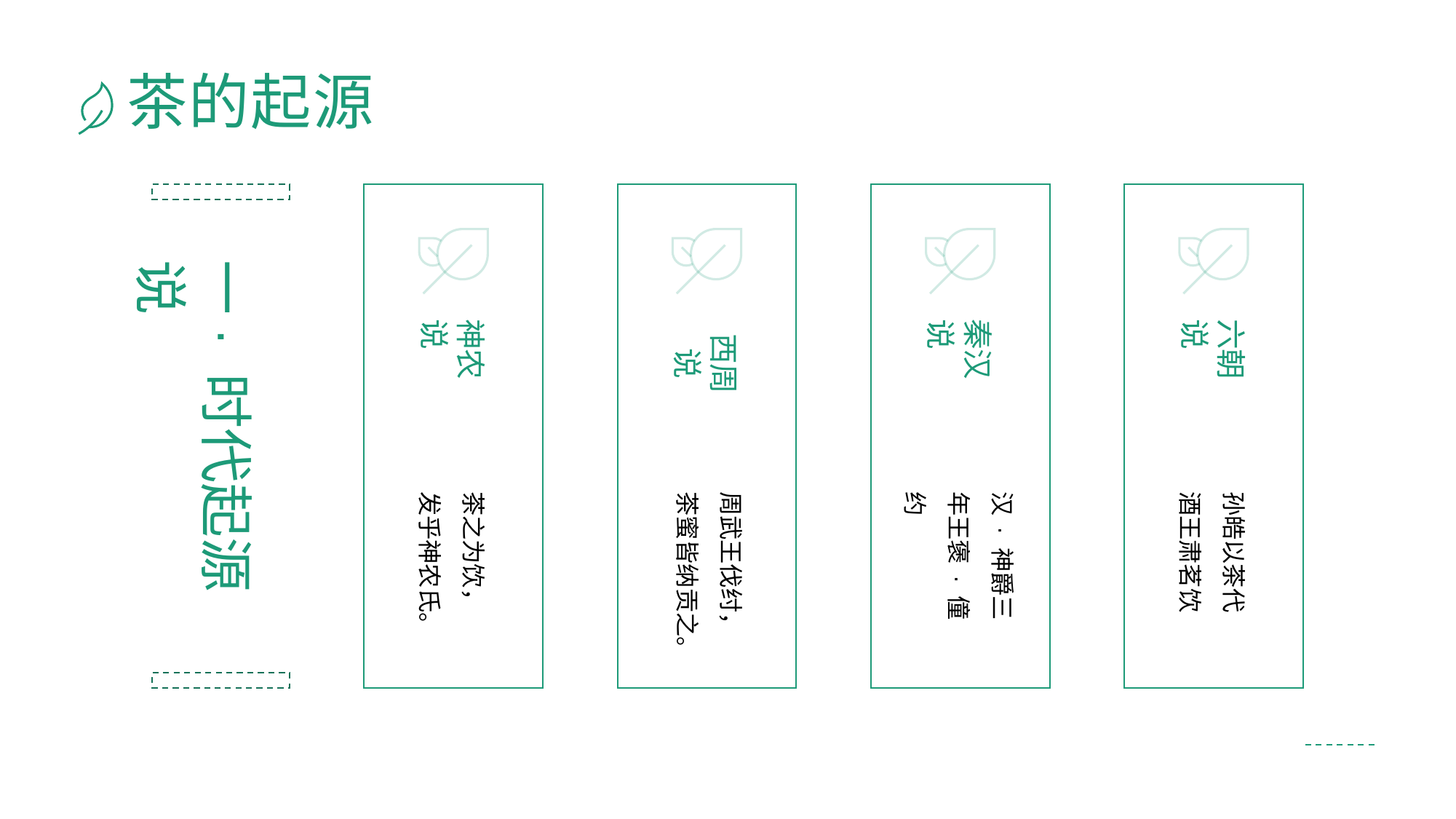

# 茶的起源

一· 时代起源说
六朝说
秦汉说
西周说
神农说
茶之为饮，
发乎神农氏。
周武王伐纣，
茶蜜皆纳贡之。
汉 · 神爵三年王褒 · 僮约
孙皓以茶代酒王肃茗饮